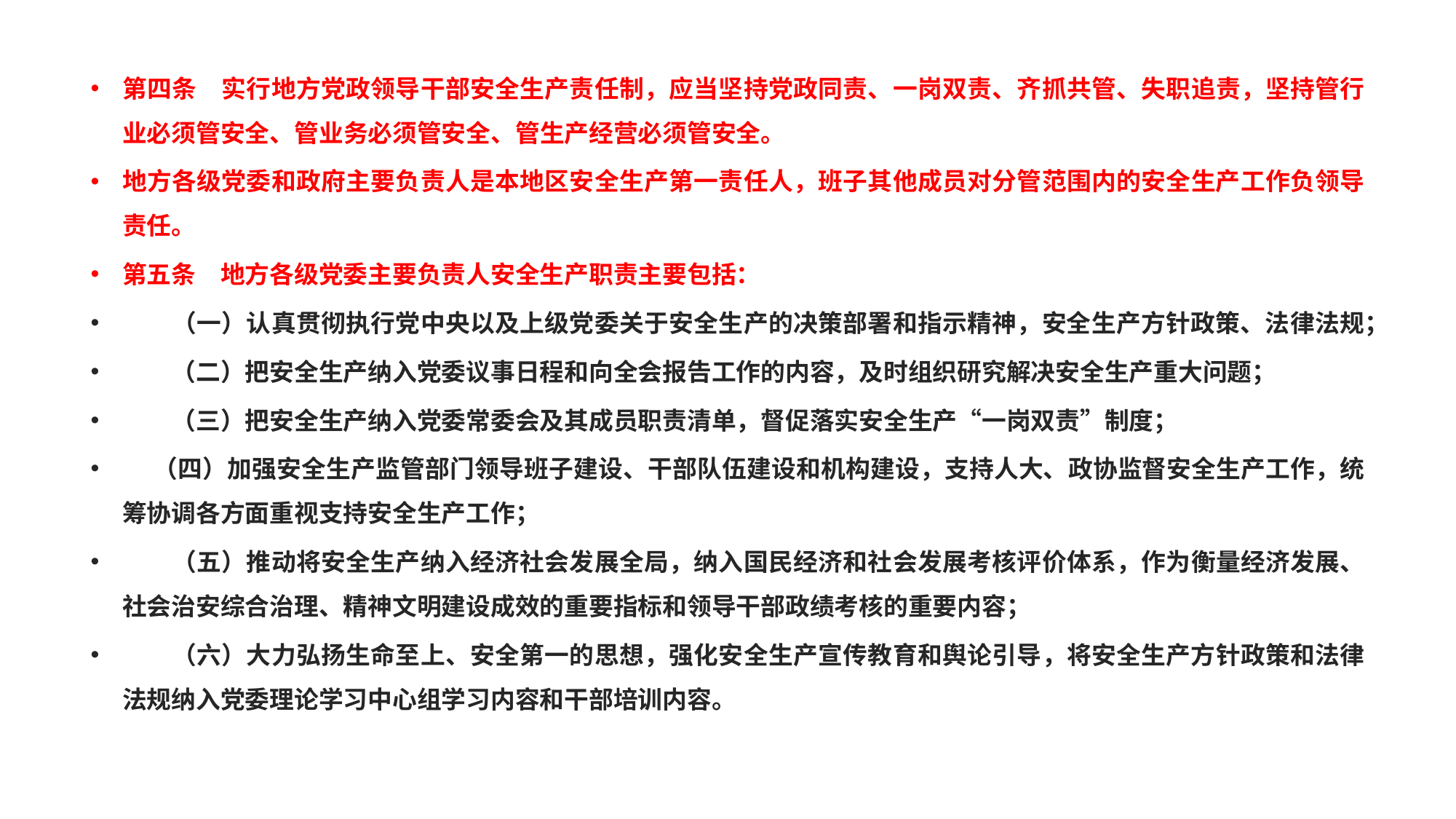

第四条　实行地方党政领导干部安全生产责任制，应当坚持党政同责、一岗双责、齐抓共管、失职追责，坚持管行业必须管安全、管业务必须管安全、管生产经营必须管安全。
地方各级党委和政府主要负责人是本地区安全生产第一责任人，班子其他成员对分管范围内的安全生产工作负领导责任。
第五条　地方各级党委主要负责人安全生产职责主要包括：
　　（一）认真贯彻执行党中央以及上级党委关于安全生产的决策部署和指示精神，安全生产方针政策、法律法规；
　　（二）把安全生产纳入党委议事日程和向全会报告工作的内容，及时组织研究解决安全生产重大问题；
　　（三）把安全生产纳入党委常委会及其成员职责清单，督促落实安全生产“一岗双责”制度；
     （四）加强安全生产监管部门领导班子建设、干部队伍建设和机构建设，支持人大、政协监督安全生产工作，统筹协调各方面重视支持安全生产工作；
　　（五）推动将安全生产纳入经济社会发展全局，纳入国民经济和社会发展考核评价体系，作为衡量经济发展、社会治安综合治理、精神文明建设成效的重要指标和领导干部政绩考核的重要内容；
　　（六）大力弘扬生命至上、安全第一的思想，强化安全生产宣传教育和舆论引导，将安全生产方针政策和法律法规纳入党委理论学习中心组学习内容和干部培训内容。

39